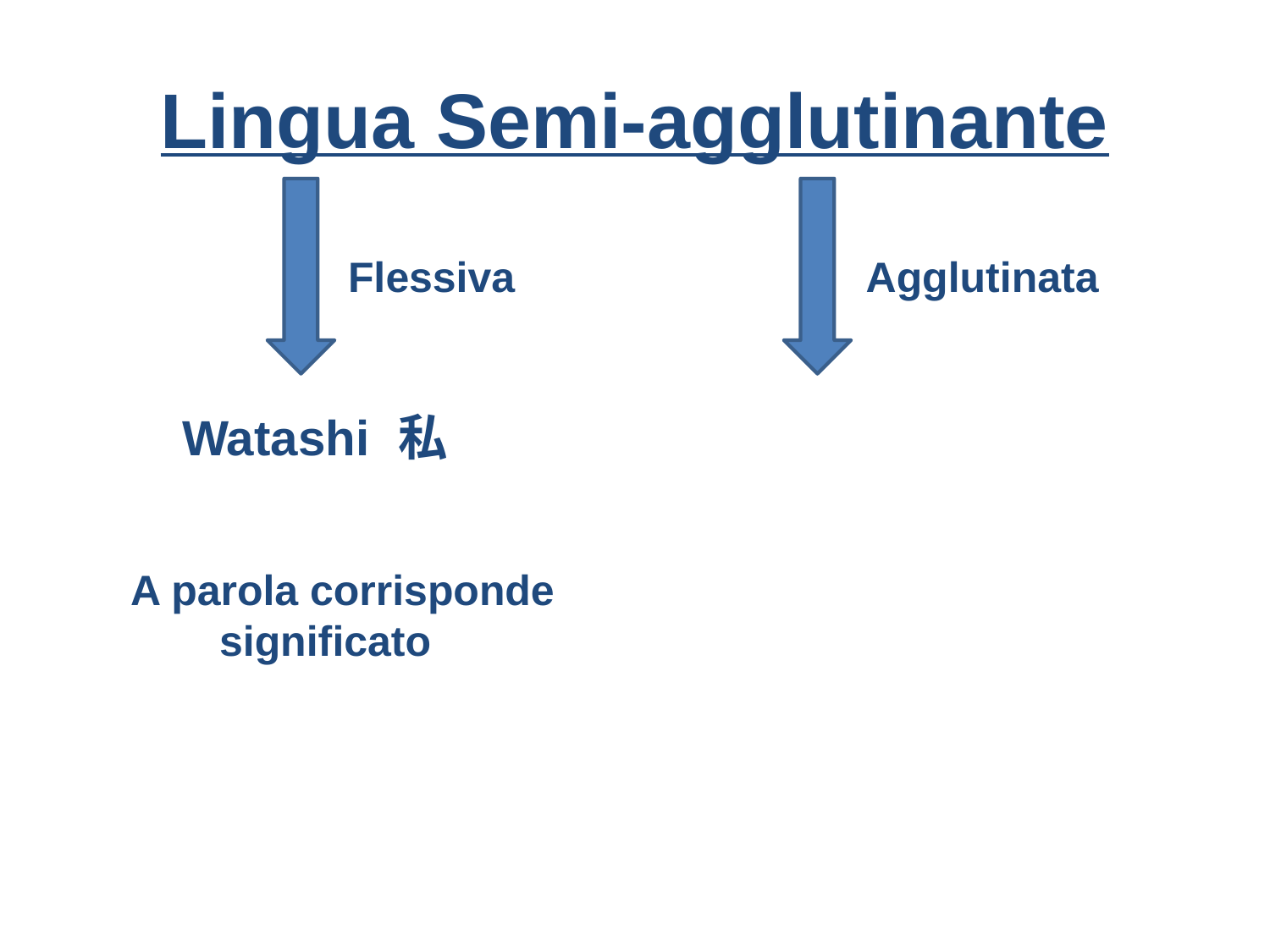

# Lingua Semi-agglutinante

Flessiva
Agglutinata
Watashi 私
 A parola corrisponde significato